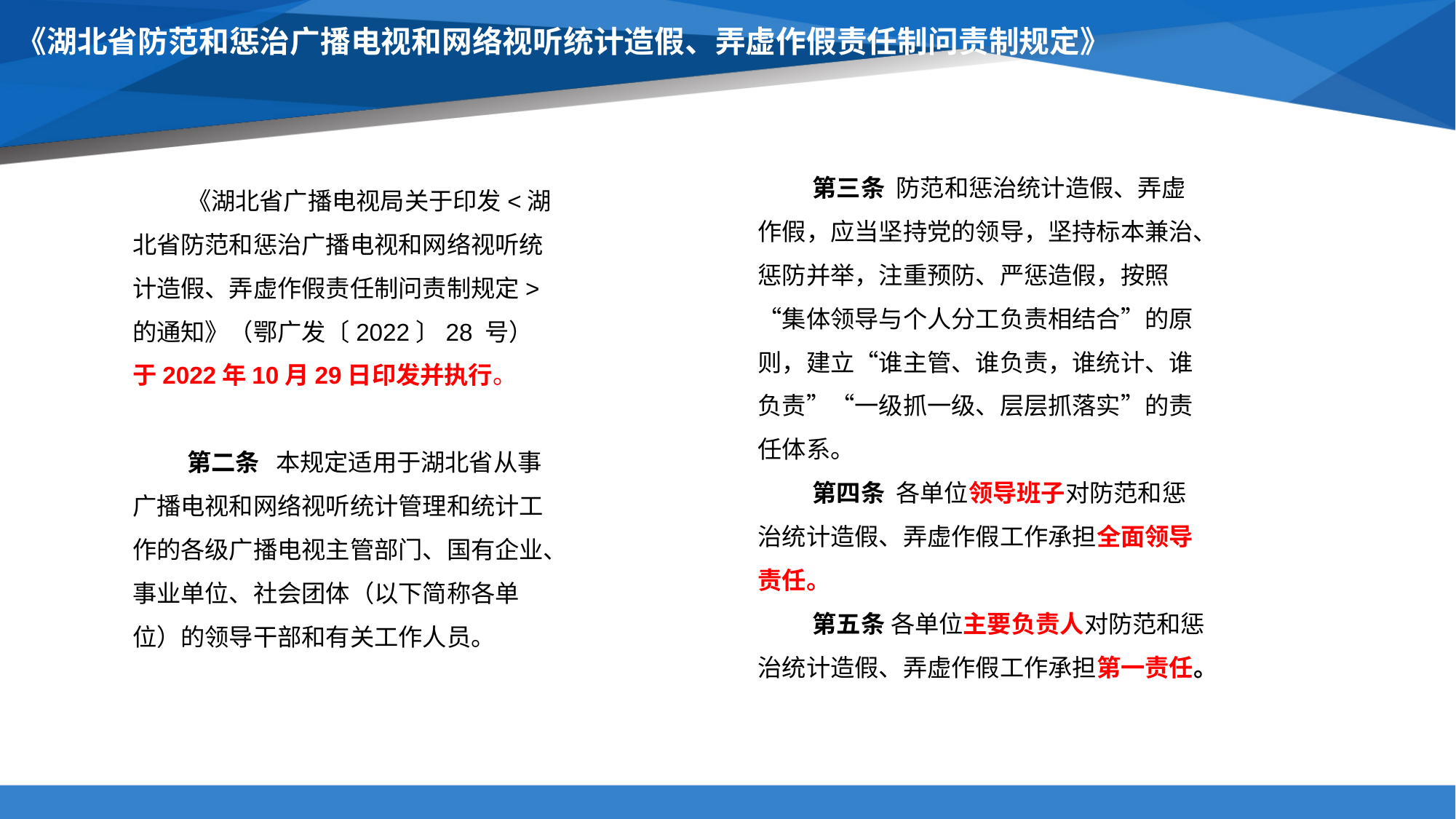

# 《湖北省防范和惩治广播电视和网络视听统计造假、弄虚作假责任制问责制规定》
第三条  防范和惩治统计造假、弄虚作假，应当坚持党的领导，坚持标本兼治、惩防并举，注重预防、严惩造假，按照“集体领导与个人分工负责相结合”的原则，建立“谁主管、谁负责，谁统计、谁负责”“一级抓一级、层层抓落实”的责任体系。
第四条  各单位领导班子对防范和惩治统计造假、弄虚作假工作承担全面领导责任。
第五条 各单位主要负责人对防范和惩治统计造假、弄虚作假工作承担第一责任。
《湖北省广播电视局关于印发<湖北省防范和惩治广播电视和网络视听统计造假、弄虚作假责任制问责制规定>的通知》（鄂广发〔2022〕28 号）于2022年10月29日印发并执行。

第二条   本规定适用于湖北省从事广播电视和网络视听统计管理和统计工作的各级广播电视主管部门、国有企业、事业单位、社会团体（以下简称各单位）的领导干部和有关工作人员。